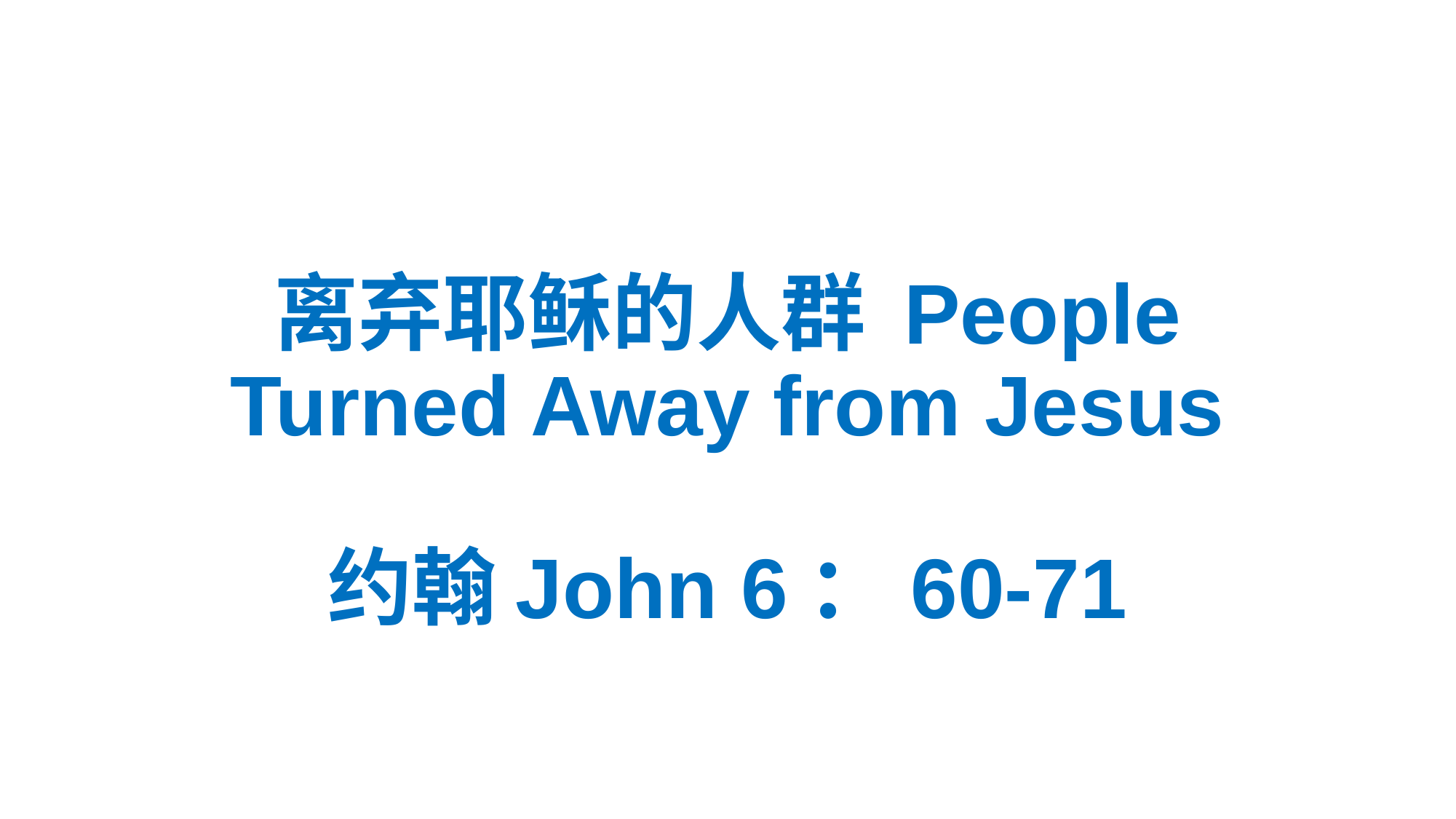

# 离弃耶稣的人群 People Turned Away from Jesus 约翰John 6：60-71